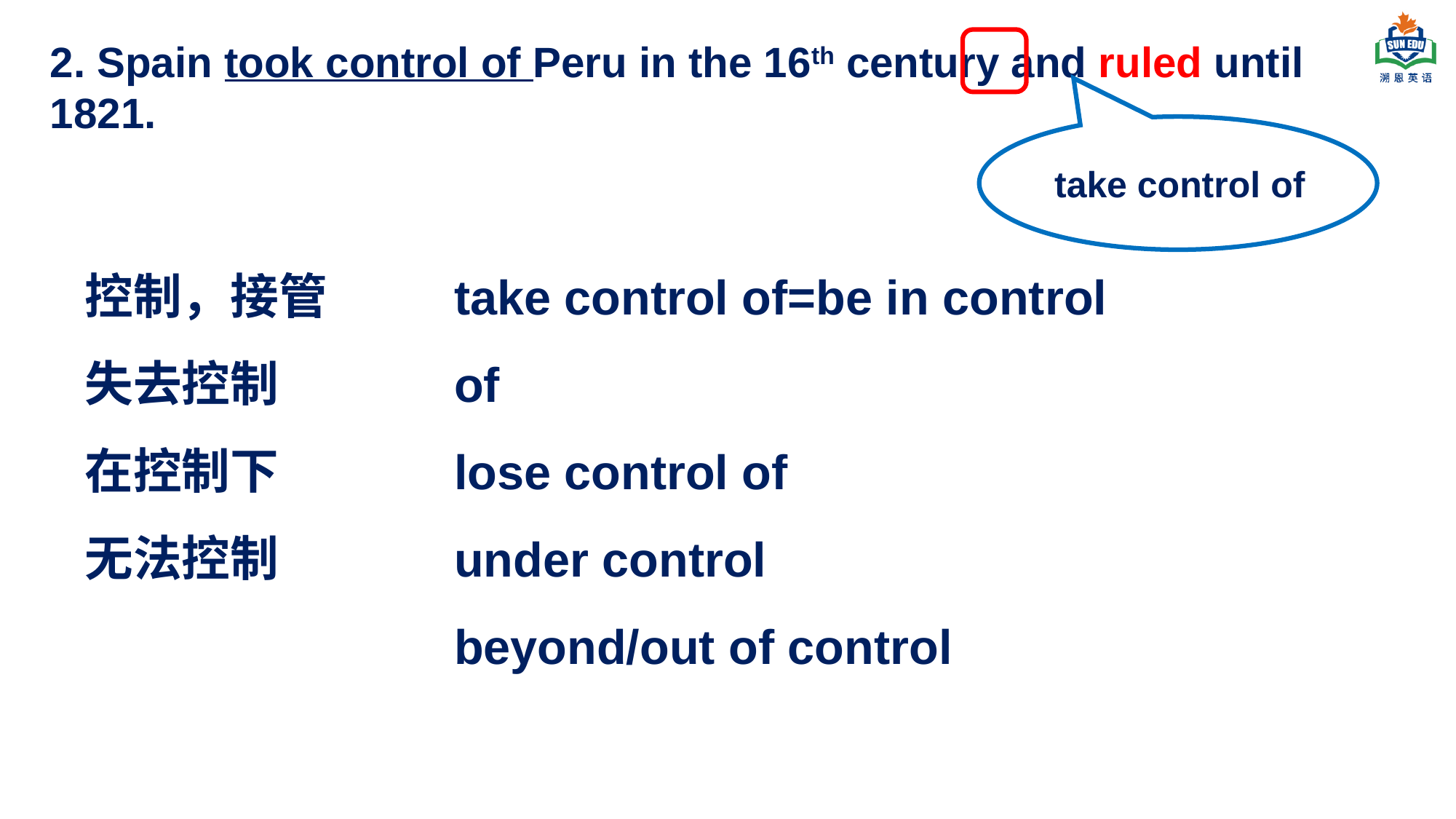

2. Spain took control of Peru in the 16th century and ruled until 1821.

 take control of
控制，接管
失去控制
在控制下
无法控制
take control of=be in control of
lose control of
under control
beyond/out of control